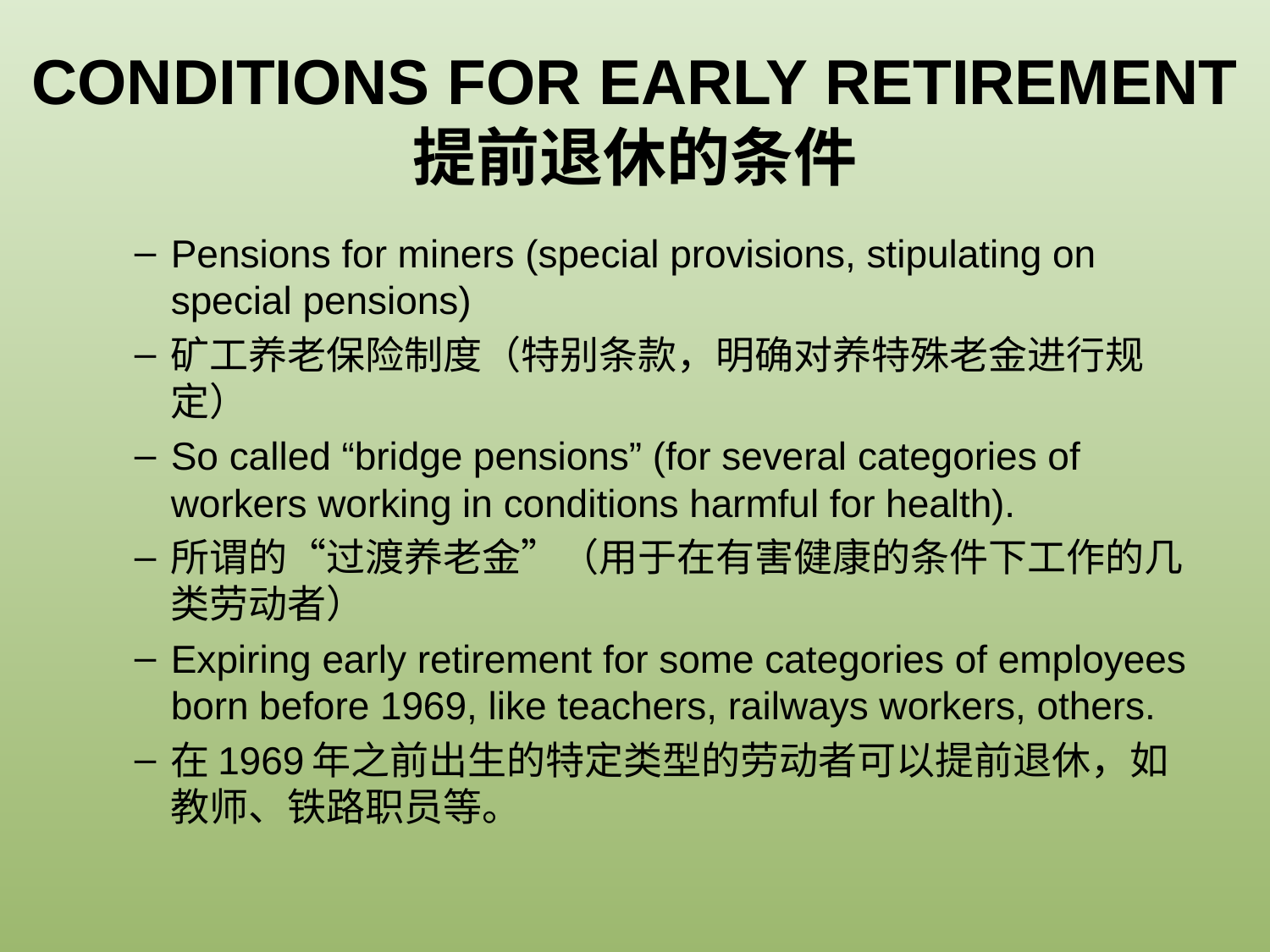

# CONDITIONS FOR EARLY RETIREMENT 提前退休的条件
Pensions for miners (special provisions, stipulating on special pensions)
矿工养老保险制度（特别条款，明确对养特殊老金进行规定）
So called “bridge pensions” (for several categories of workers working in conditions harmful for health).
所谓的“过渡养老金”（用于在有害健康的条件下工作的几类劳动者）
Expiring early retirement for some categories of employees born before 1969, like teachers, railways workers, others.
在1969年之前出生的特定类型的劳动者可以提前退休，如教师、铁路职员等。